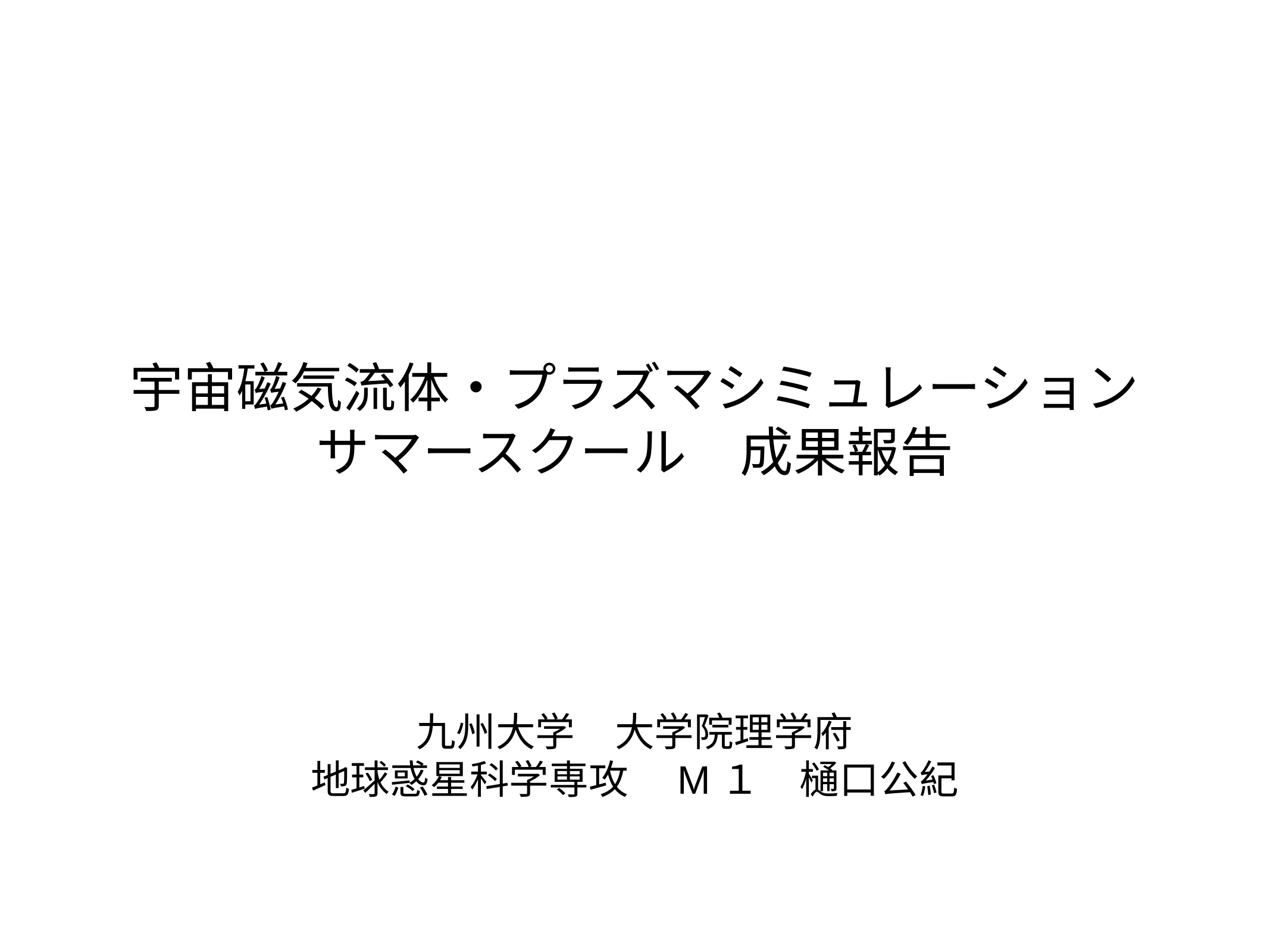

# 宇宙磁気流体・プラズマシミュレーションサマースクール　成果報告
九州大学　大学院理学府
地球惑星科学専攻　M１　樋口公紀